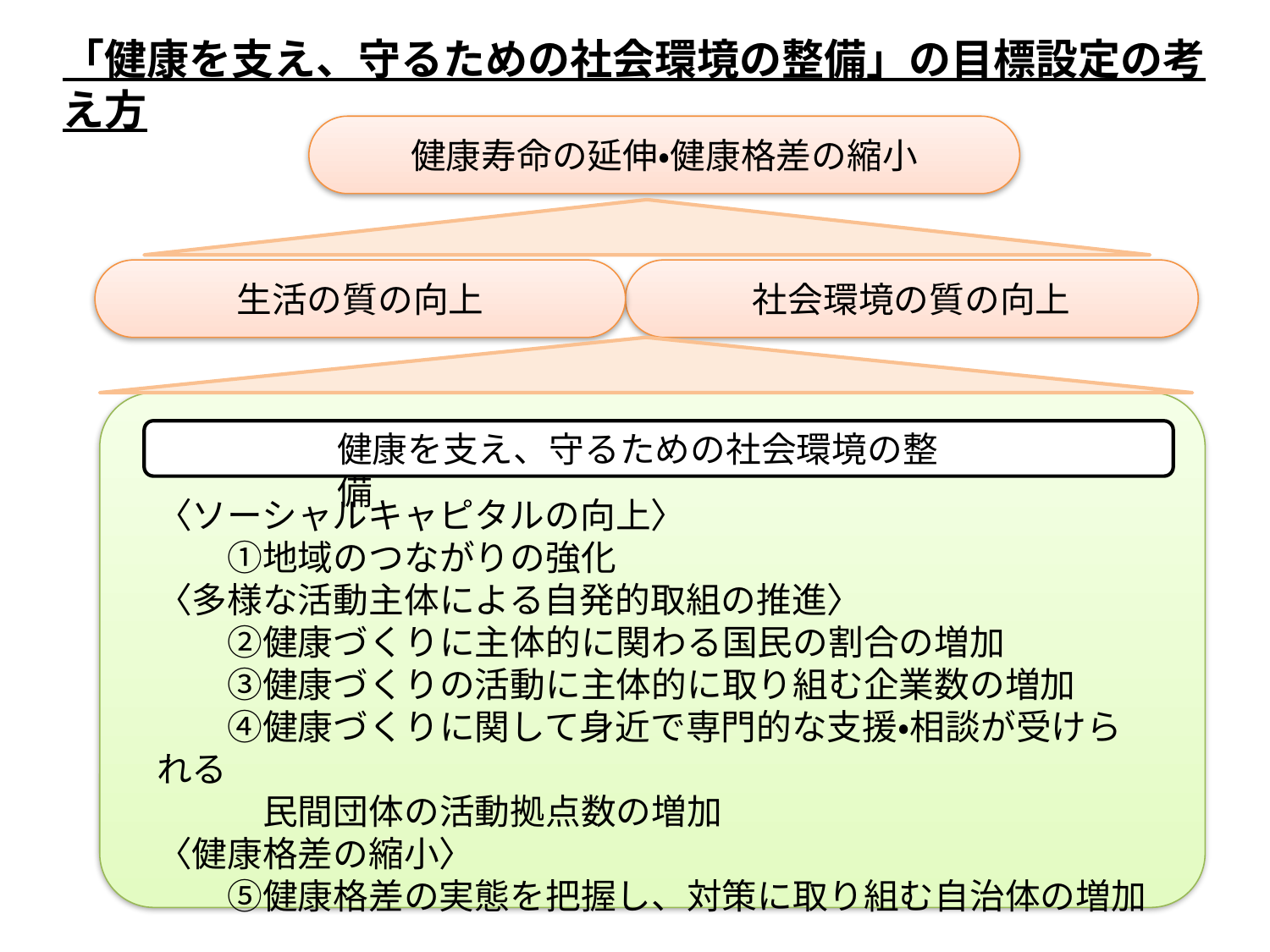

「健康を支え、守るための社会環境の整備」の目標設定の考え方
健康寿命の延伸・健康格差の縮小

生活の質の向上
社会環境の質の向上

健康を支え、守るための社会環境の整備
〈ソーシャルキャピタルの向上〉
　　①地域のつながりの強化
〈多様な活動主体による自発的取組の推進〉
　　②健康づくりに主体的に関わる国民の割合の増加
　　③健康づくりの活動に主体的に取り組む企業数の増加
　　④健康づくりに関して身近で専門的な支援・相談が受けられる
　　　民間団体の活動拠点数の増加
〈健康格差の縮小〉
　　⑤健康格差の実態を把握し、対策に取り組む自治体の増加